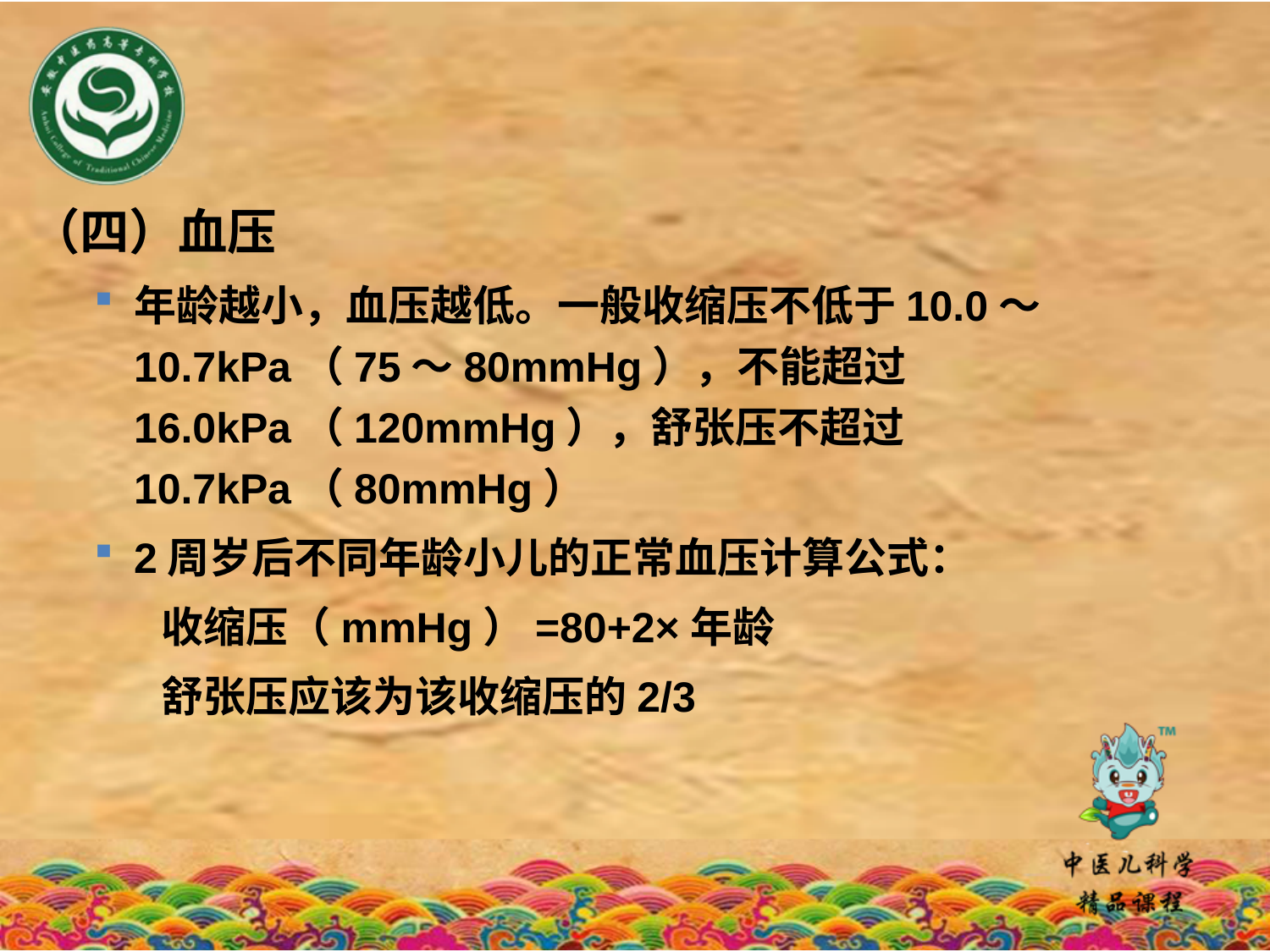

（四）血压
年龄越小，血压越低。一般收缩压不低于10.0～10.7kPa（75～80mmHg），不能超过16.0kPa（120mmHg），舒张压不超过10.7kPa（80mmHg）
2周岁后不同年龄小儿的正常血压计算公式：
      收缩压（mmHg）=80+2×年龄
      舒张压应该为该收缩压的2/3